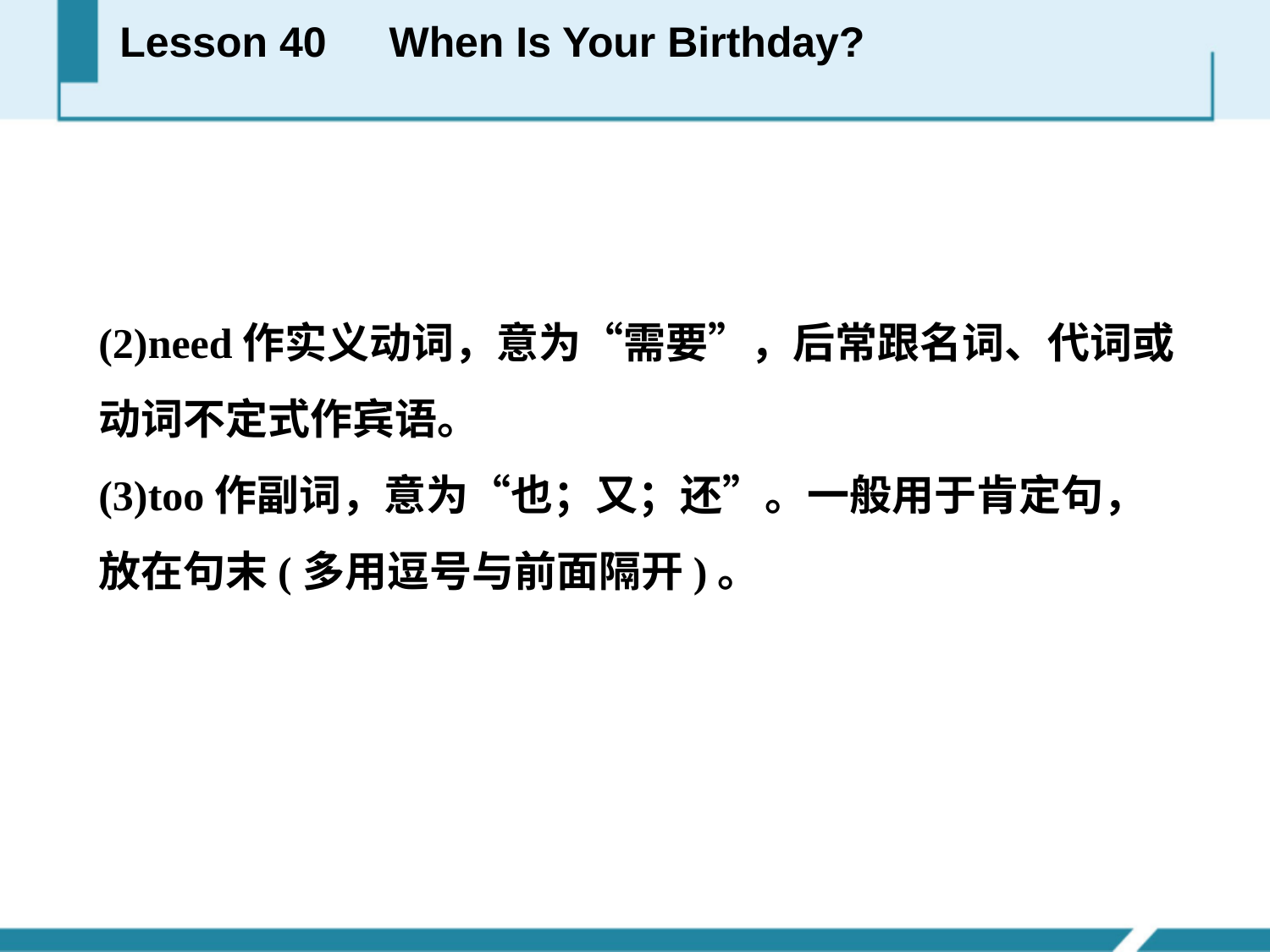

Lesson 40　When Is Your Birthday?
(2)need作实义动词，意为“需要”，后常跟名词、代词或动词不定式作宾语。
(3)too作副词，意为“也；又；还”。一般用于肯定句，放在句末(多用逗号与前面隔开)。